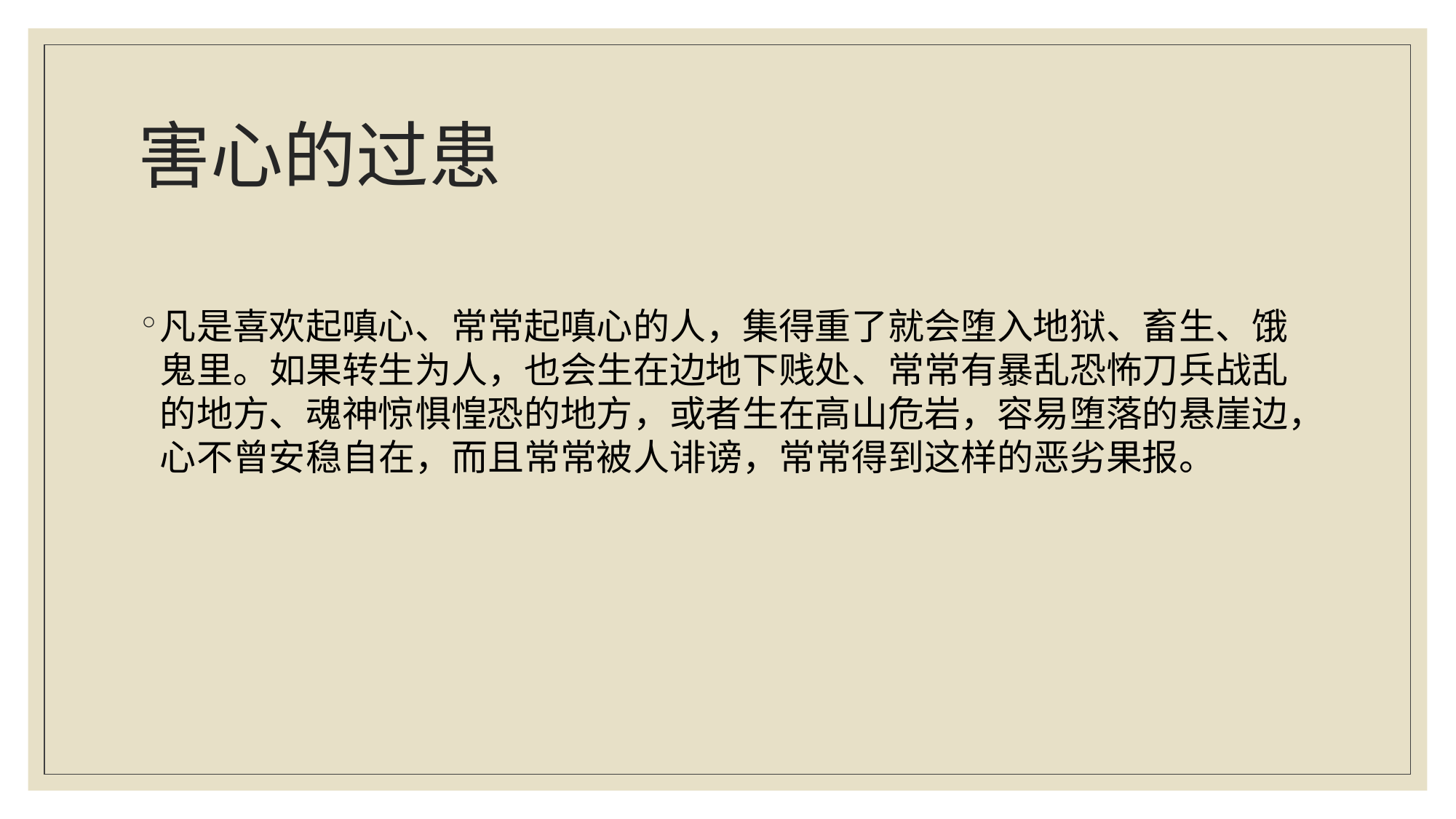

# 害心的过患

凡是喜欢起嗔心、常常起嗔心的人，集得重了就会堕入地狱、畜生、饿鬼里。如果转生为人，也会生在边地下贱处、常常有暴乱恐怖刀兵战乱的地方、魂神惊惧惶恐的地方，或者生在高山危岩，容易堕落的悬崖边，心不曾安稳自在，而且常常被人诽谤，常常得到这样的恶劣果报。